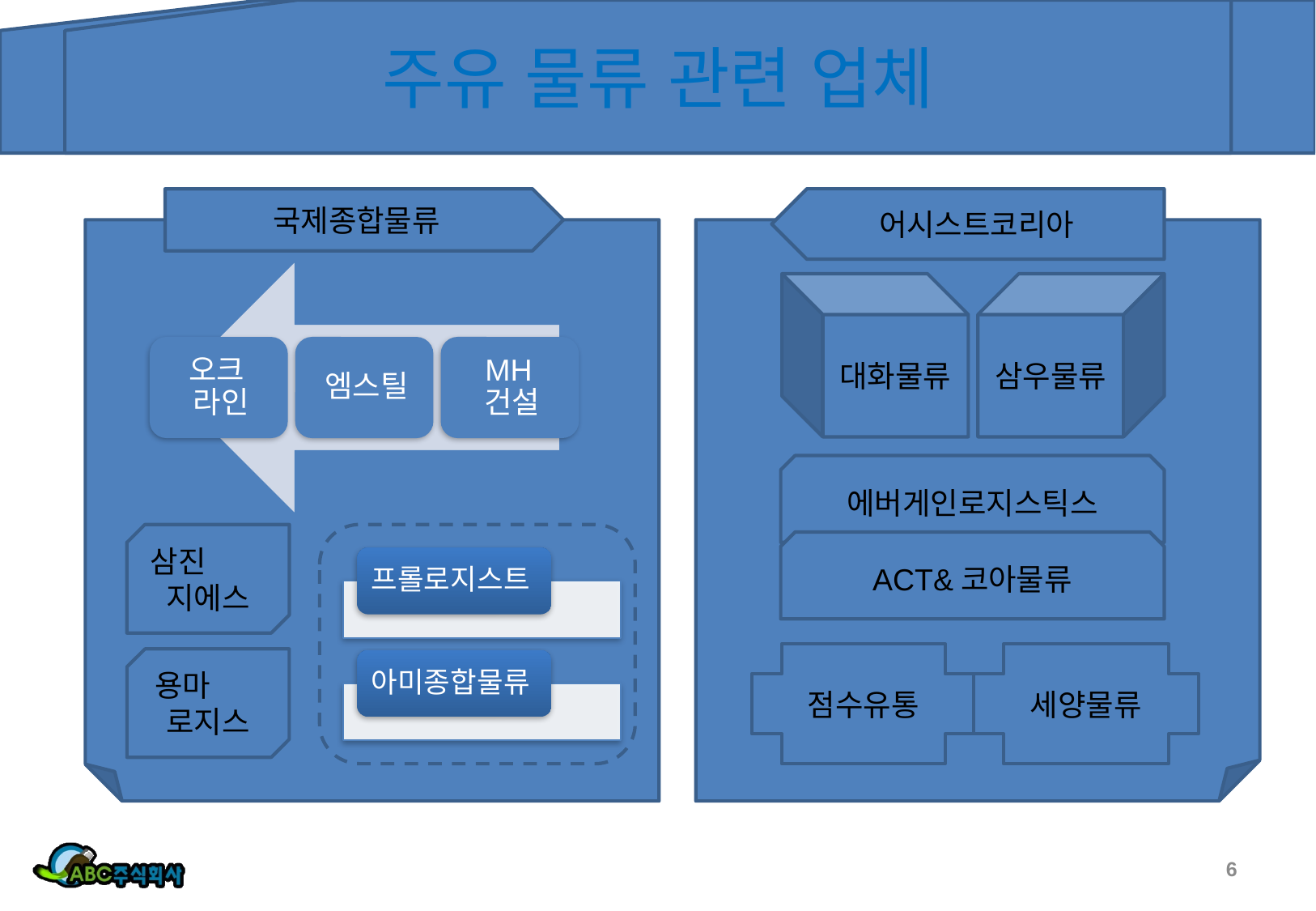

# 주유 물류 관련 업체
국제종합물류

MH건설
엠스틸
오크  라인
프롤로지스트
아미종합물류
삼진        지에스

용마       로지스
어시스트코리아

대화물류
삼우물류
에버게인로지스틱스
ACT&코아물류
점수유통
세양물류
6